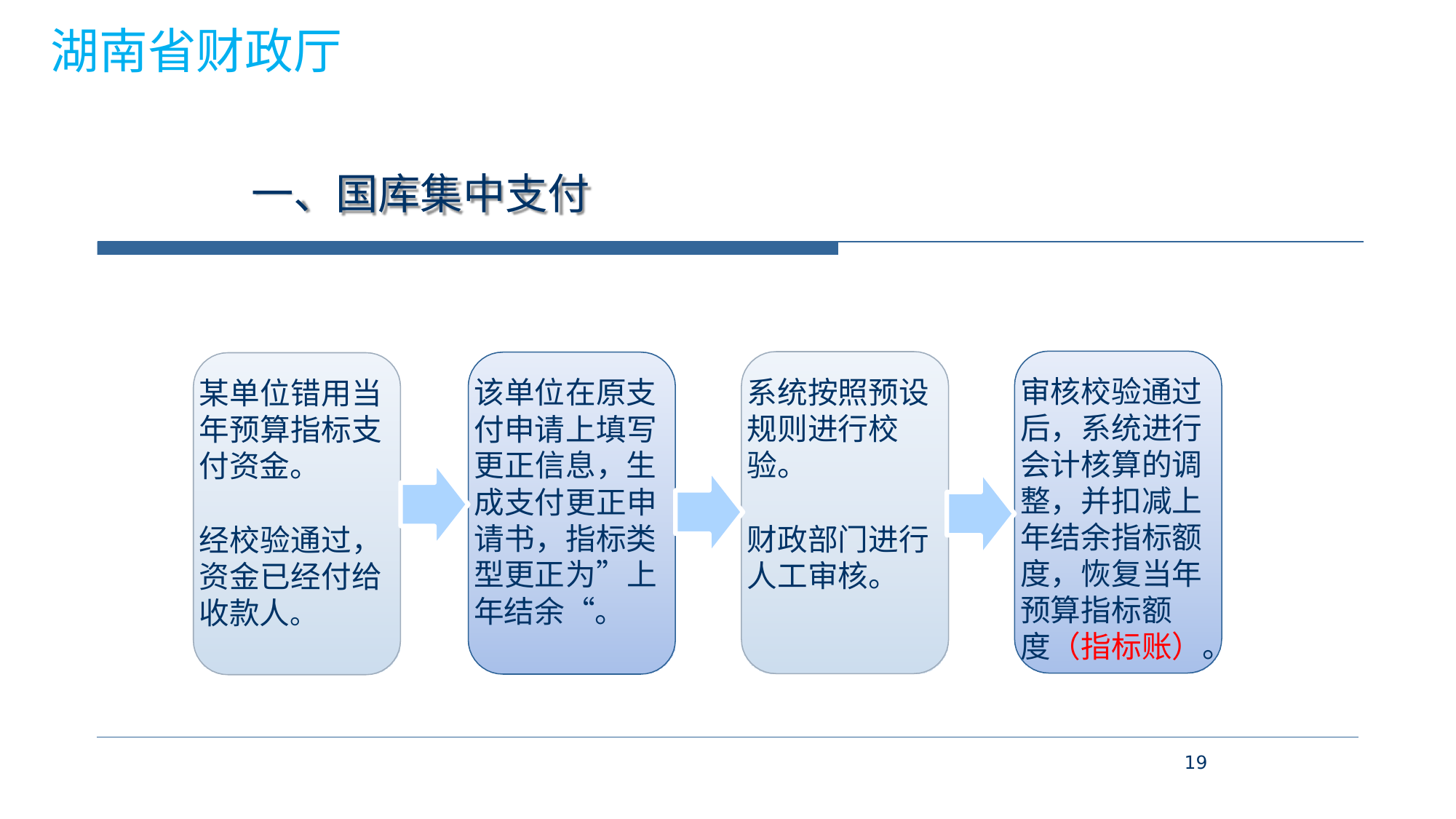

湖南省财政厅

# 一、国库集中支付

审核校验通过 后，系统进行 会计核算的调 整，并扣减上 年结余指标额 度，恢复当年 预算指标额 度（指标账）。
系统按照预设 规则进行校 验。

财政部门进行 人工审核。
该单位在原支 付申请上填写 更正信息，生 成支付更正申 请书，指标类 型更正为”上 年结余“。
某单位错用当 年预算指标支 付资金。

经校验通过， 资金已经付给 收款人。

19